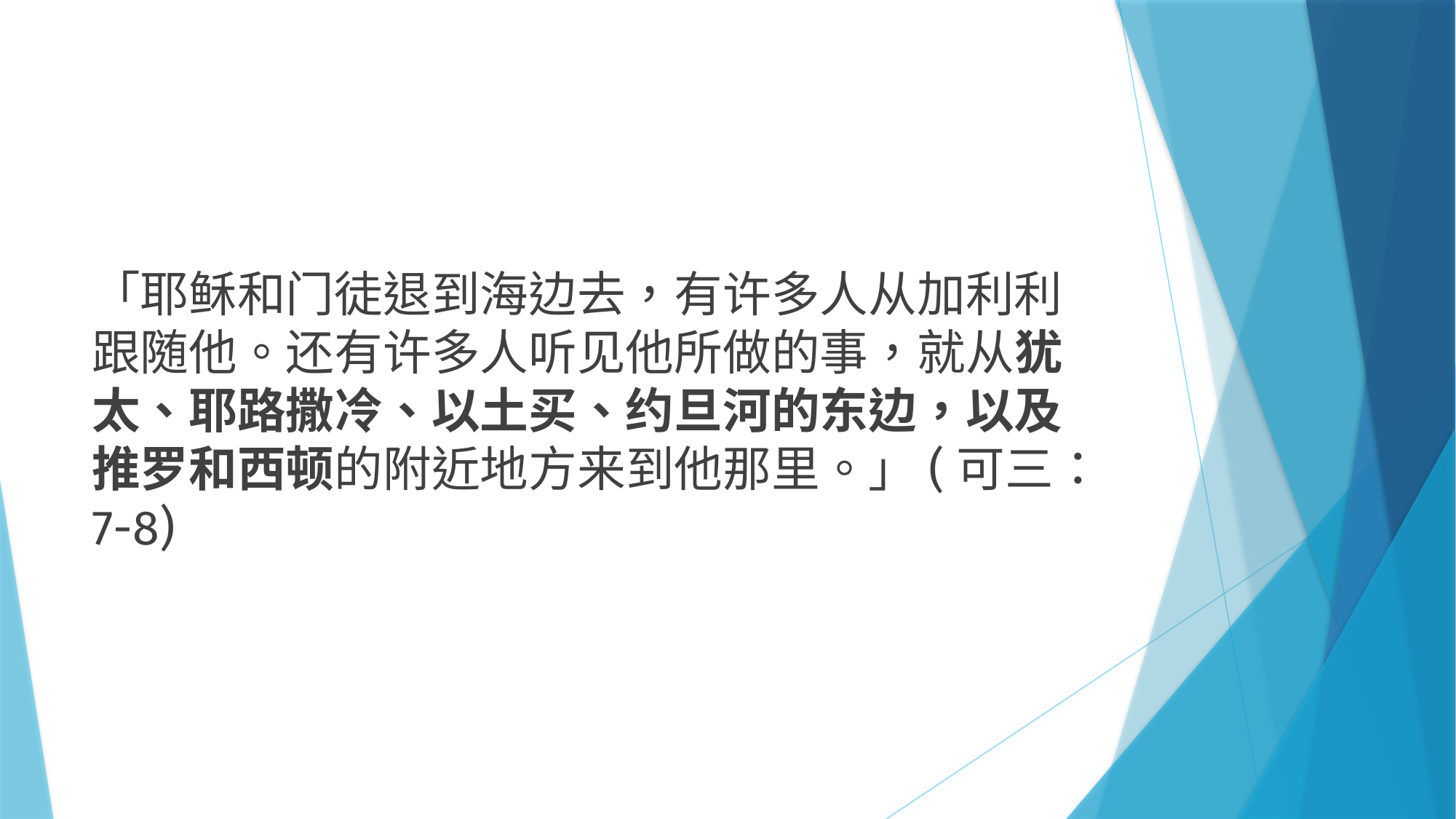

#
「耶稣和门徒退到海边去，有许多人从加利利跟随他。还有许多人听见他所做的事，就从犹太、耶路撒冷、以土买、约旦河的东边，以及推罗和西顿的附近地方来到他那里。」(可三：7-8)